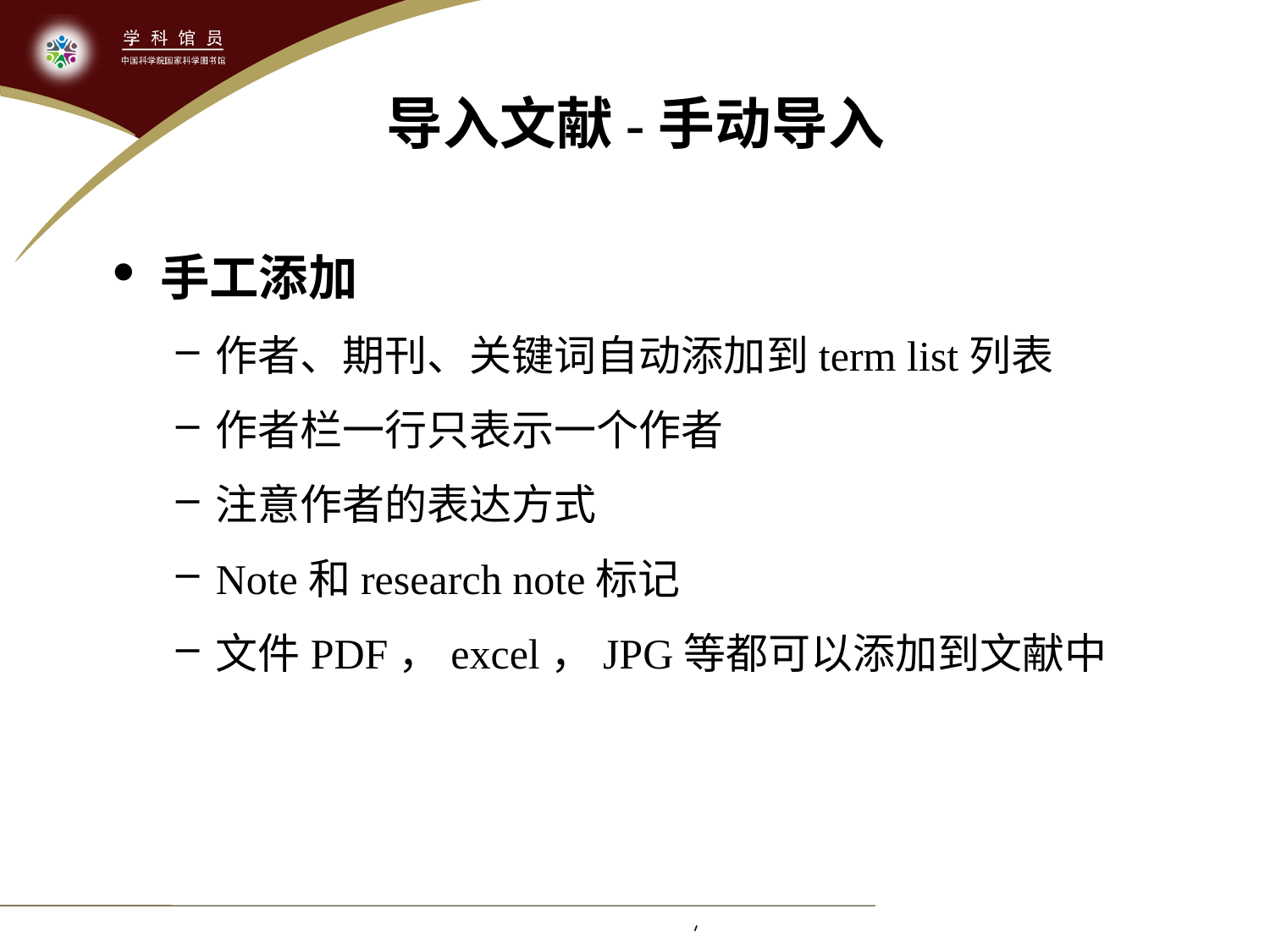

# 导入文献-手动导入
手工添加
作者、期刊、关键词自动添加到term list列表
作者栏一行只表示一个作者
注意作者的表达方式
Note和research note标记
文件PDF，excel，JPG等都可以添加到文献中